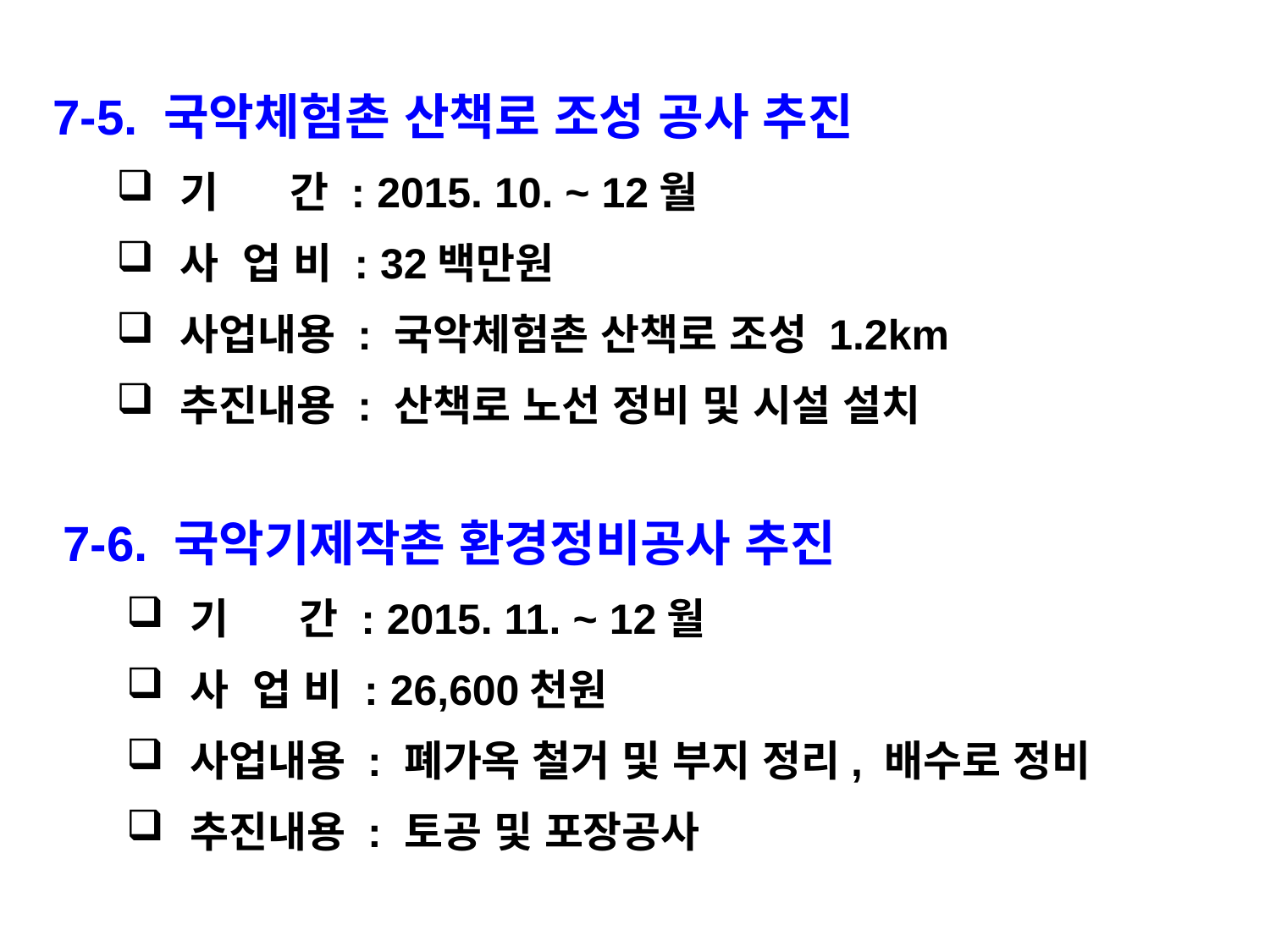

7-5. 국악체험촌 산책로 조성 공사 추진
기      간 : 2015. 10. ~ 12월
사  업 비 : 32백만원
사업내용 : 국악체험촌 산책로 조성 1.2km
추진내용 : 산책로 노선 정비 및 시설 설치

7-6. 국악기제작촌 환경정비공사 추진
기      간 : 2015. 11. ~ 12월
사  업 비 : 26,600천원
사업내용 : 폐가옥 철거 및 부지 정리, 배수로 정비
추진내용 : 토공 및 포장공사